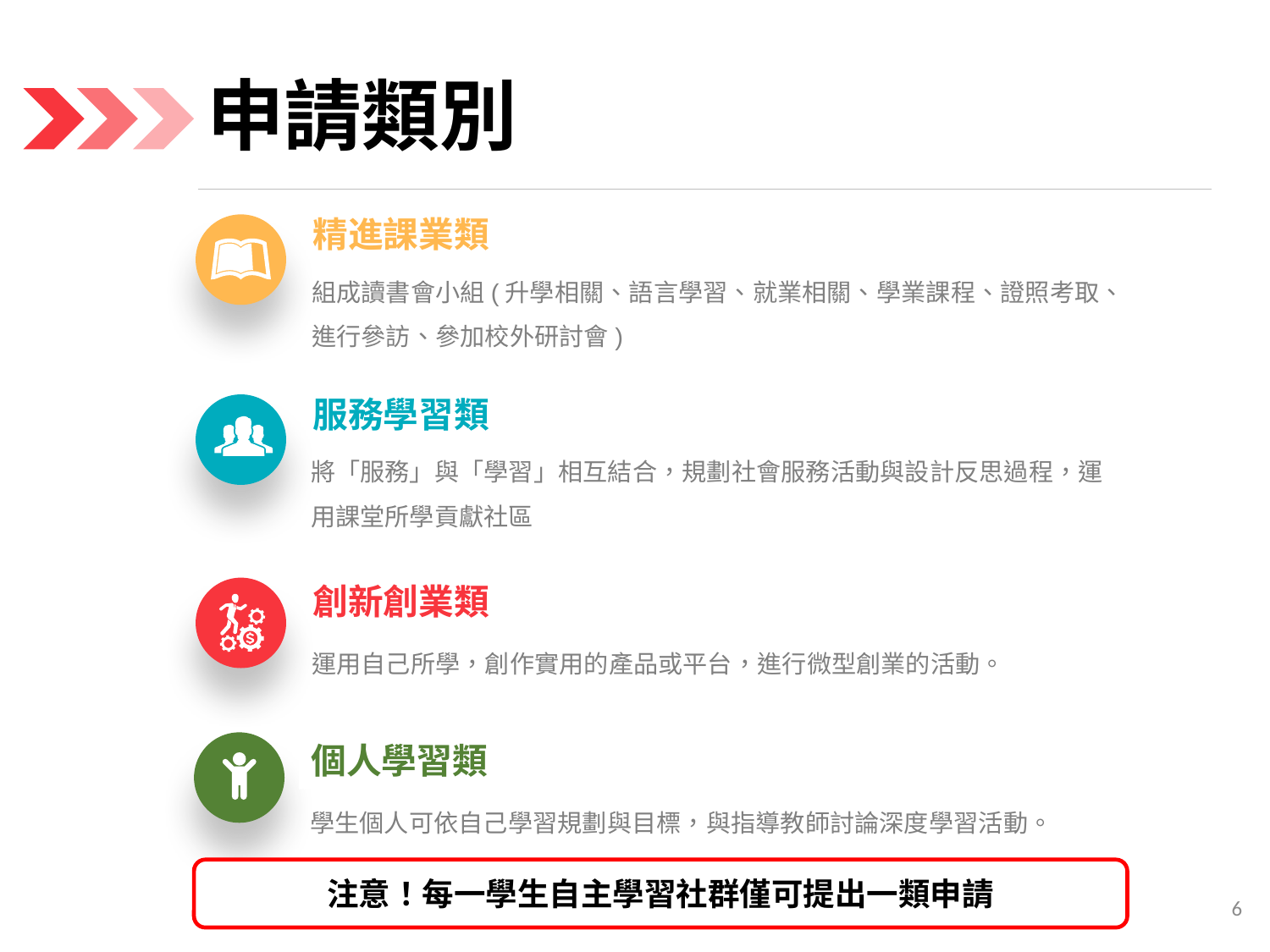

# 申請類別
精進課業類
組成讀書會小組(升學相關、語言學習、就業相關、學業課程、證照考取、進行參訪、參加校外研討會)

服務學習類
將「服務」與「學習」相互結合，規劃社會服務活動與設計反思過程，運用課堂所學貢獻社區

創新創業類
運用自己所學，創作實用的產品或平台，進行微型創業的活動。

個人學習類
學生個人可依自己學習規劃與目標，與指導教師討論深度學習活動。

注意！每一學生自主學習社群僅可提出一類申請
6